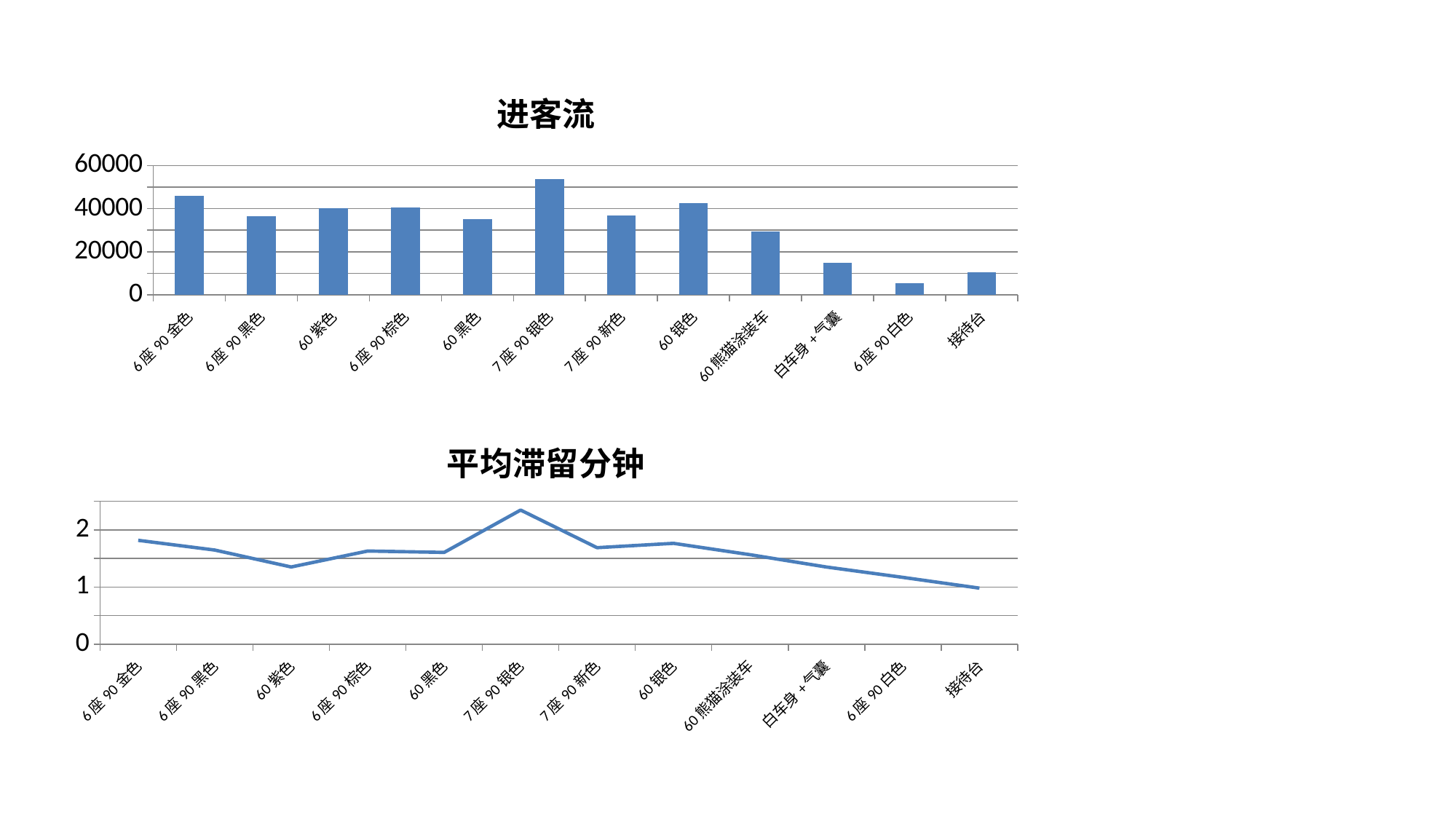

### Chart: 进客流

| Category | 进客流 |
|---|---|
| 6座90金色 | 46040.0 |
| 6座90黑色 | 36339.0 |
| 60紫色 | 40207.0 |
| 6座90棕色 | 40712.0 |
| 60黑色 | 35020.0 |
| 7座90银色 | 53827.0 |
| 7座90新色 | 36929.0 |
| 60银色 | 42564.0 |
| 60熊猫涂装车 | 29411.0 |
| 白车身+气囊 | 14955.0 |
| 6座90白色 | 5441.0 |
| 接待台 | 10612.0 |

### Chart: 平均滞留分钟

| Category | 平均滞留分钟 |
|---|---|
| 6座90金色 | 1.81794604 |
| 6座90黑色 | 1.64835202 |
| 60紫色 | 1.35210635 |
| 6座90棕色 | 1.63066215 |
| 60黑色 | 1.60726584 |
| 7座90银色 | 2.34681912 |
| 7座90新色 | 1.6895276 |
| 60银色 | 1.76526205 |
| 60熊猫涂装车 | 1.56743009 |
| 白车身+气囊 | 1.35178373 |
| 6座90白色 | 1.17005346 |
| 接待台 | 0.98164227 |